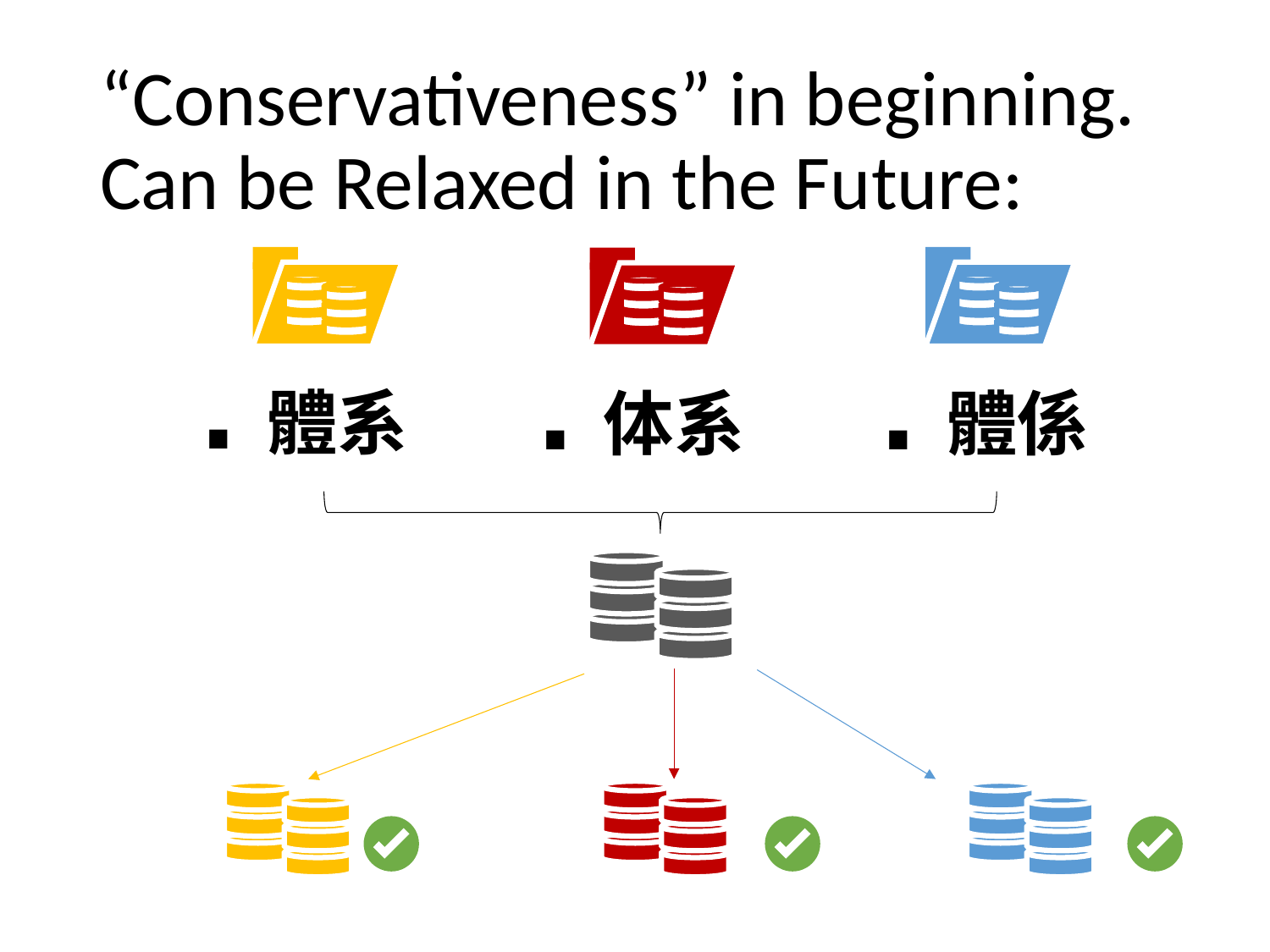

# “Conservativeness” in beginning. Can be Relaxed in the Future:

.體系
.体系
.體係